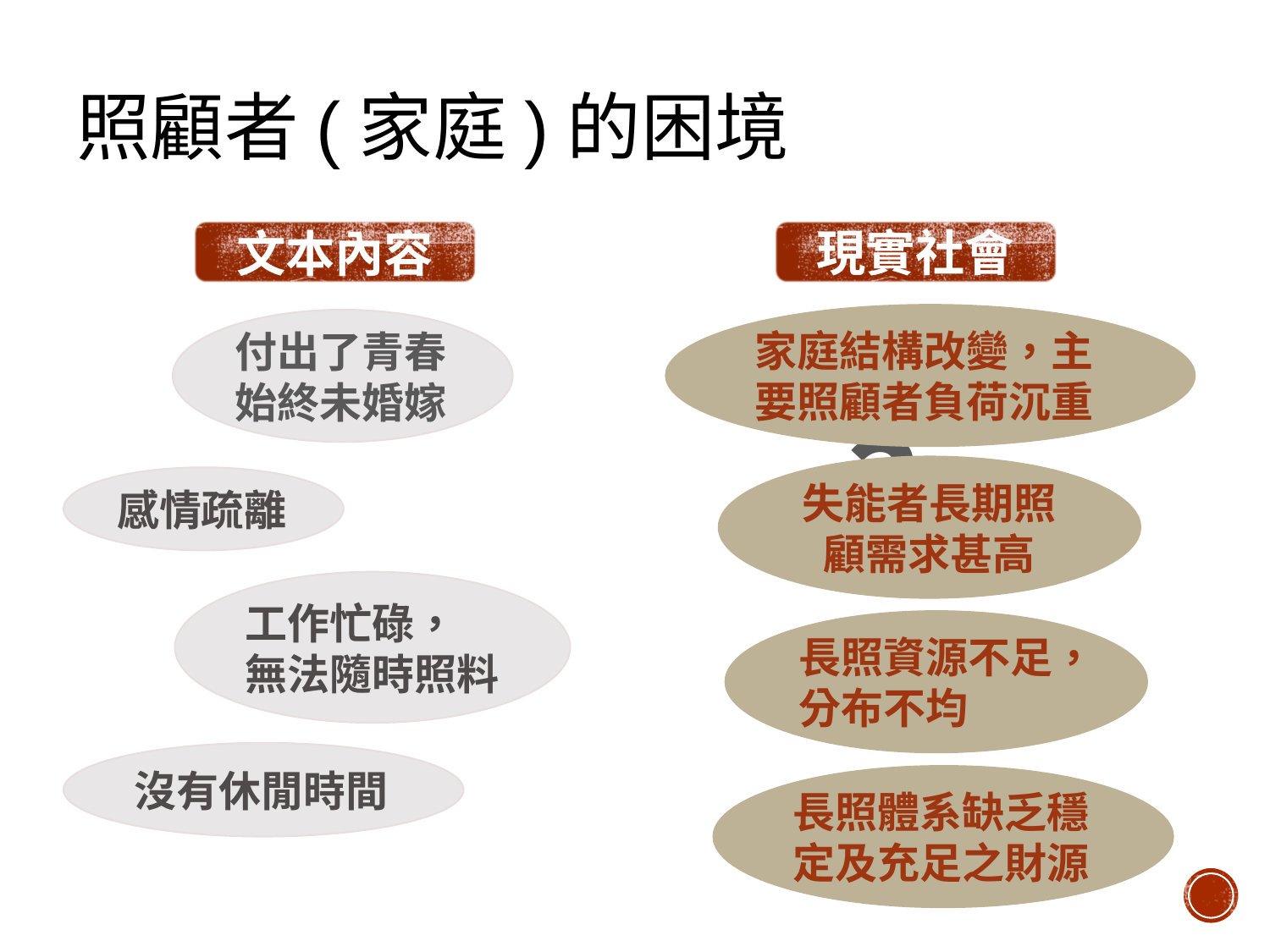

# 照顧者(家庭)的困境
現實社會
文本內容
家庭結構改變，主要照顧者負荷沉重
付出了青春
始終未婚嫁
？
失能者長期照顧需求甚高
感情疏離
工作忙碌，
無法隨時照料
長照資源不足，分布不均
沒有休閒時間
長照體系缺乏穩定及充足之財源